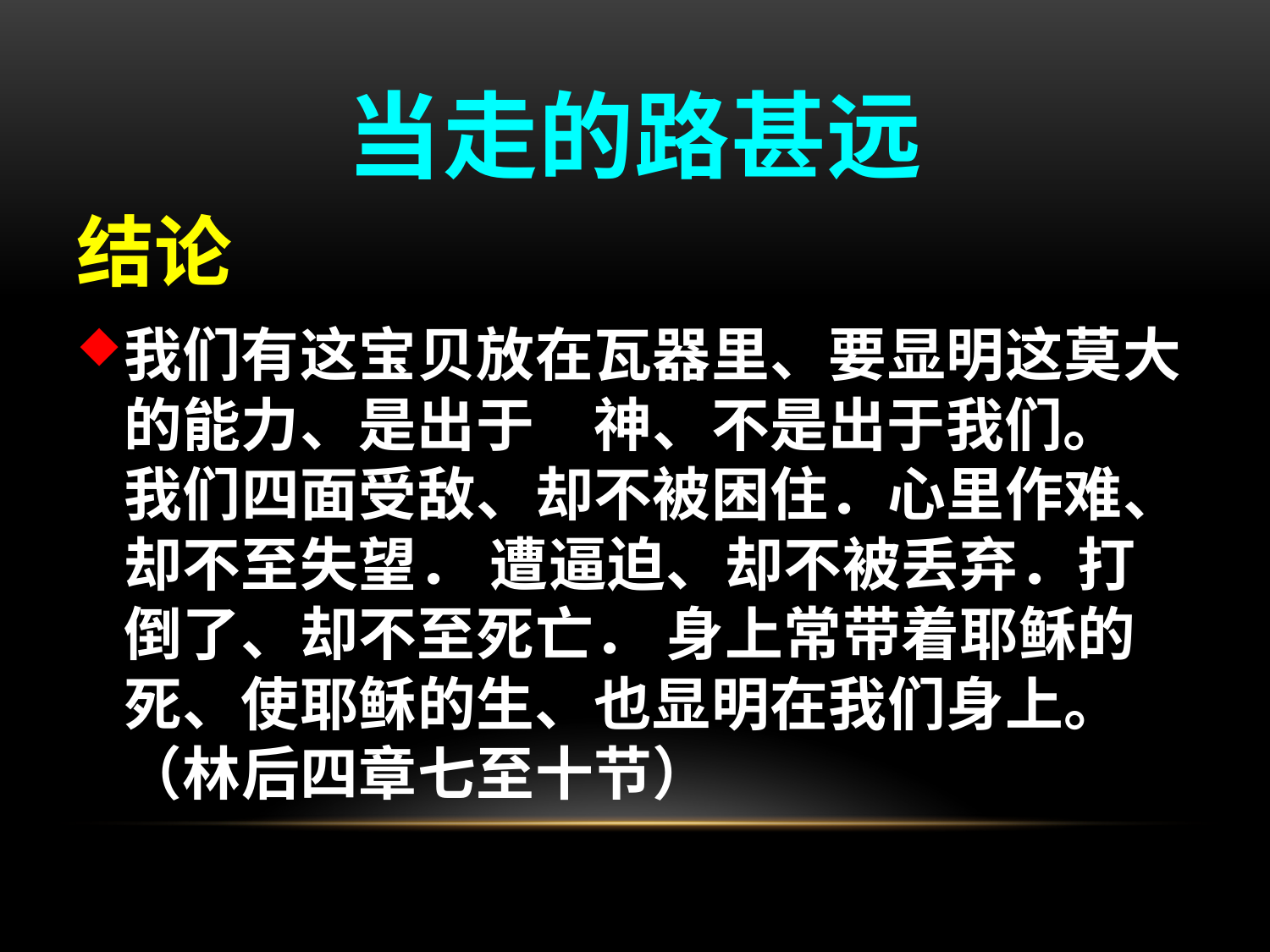

# 当走的路甚远
结论
我们有这宝贝放在瓦器里、要显明这莫大的能力、是出于　神、不是出于我们。 我们四面受敌、却不被困住．心里作难、却不至失望． 遭逼迫、却不被丢弃．打倒了、却不至死亡． 身上常带着耶稣的死、使耶稣的生、也显明在我们身上。 （林后四章七至十节）